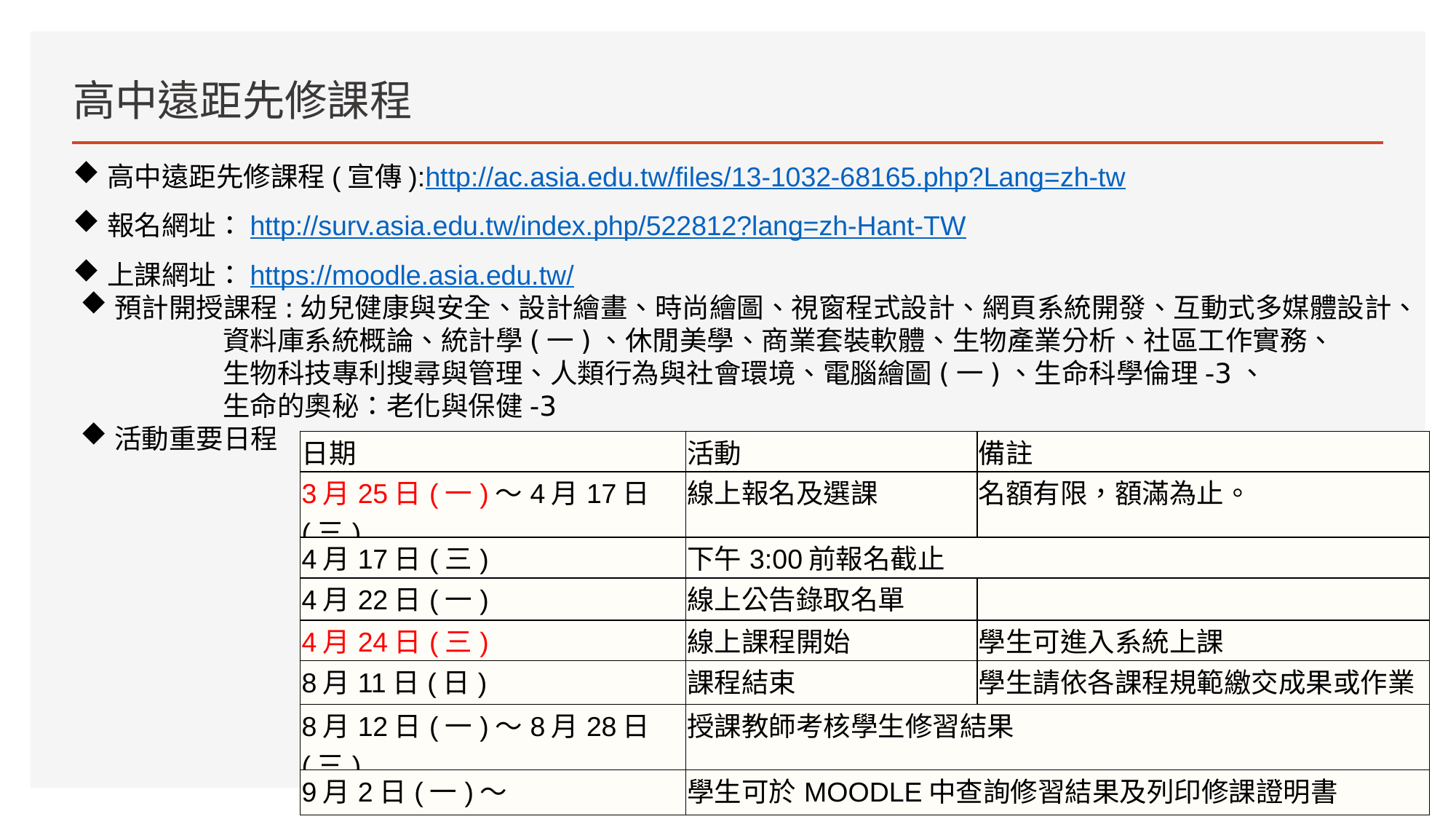

# 高中遠距先修課程
高中遠距先修課程(宣傳):http://ac.asia.edu.tw/files/13-1032-68165.php?Lang=zh-tw
報名網址：http://surv.asia.edu.tw/index.php/522812?lang=zh-Hant-TW
上課網址：https://moodle.asia.edu.tw/
預計開授課程:幼兒健康與安全、設計繪畫、時尚繪圖、視窗程式設計、網頁系統開發、互動式多媒體設計、
                      資料庫系統概論、統計學(一)、休閒美學、商業套裝軟體、生物產業分析、社區工作實務、
                      生物科技專利搜尋與管理、人類行為與社會環境、電腦繪圖(一)、生命科學倫理-3、
                      生命的奧秘：老化與保健-3
活動重要日程
| 日期 | 活動 | 備註 |
| --- | --- | --- |
| 3月25日(一)～4月17日(三) | 線上報名及選課 | 名額有限，額滿為止。 |
| 4月17日(三) | 下午3:00前報名截止 |  |
| 4月22日(一) | 線上公告錄取名單 |  |
| 4月24日(三) | 線上課程開始 | 學生可進入系統上課 |
| 8月11日(日) | 課程結束 | 學生請依各課程規範繳交成果或作業 |
| 8月12日(一)～8月28日(三) | 授課教師考核學生修習結果 |  |
| 9月2日(一)～ | 學生可於MOODLE中查詢修習結果及列印修課證明書 |  |